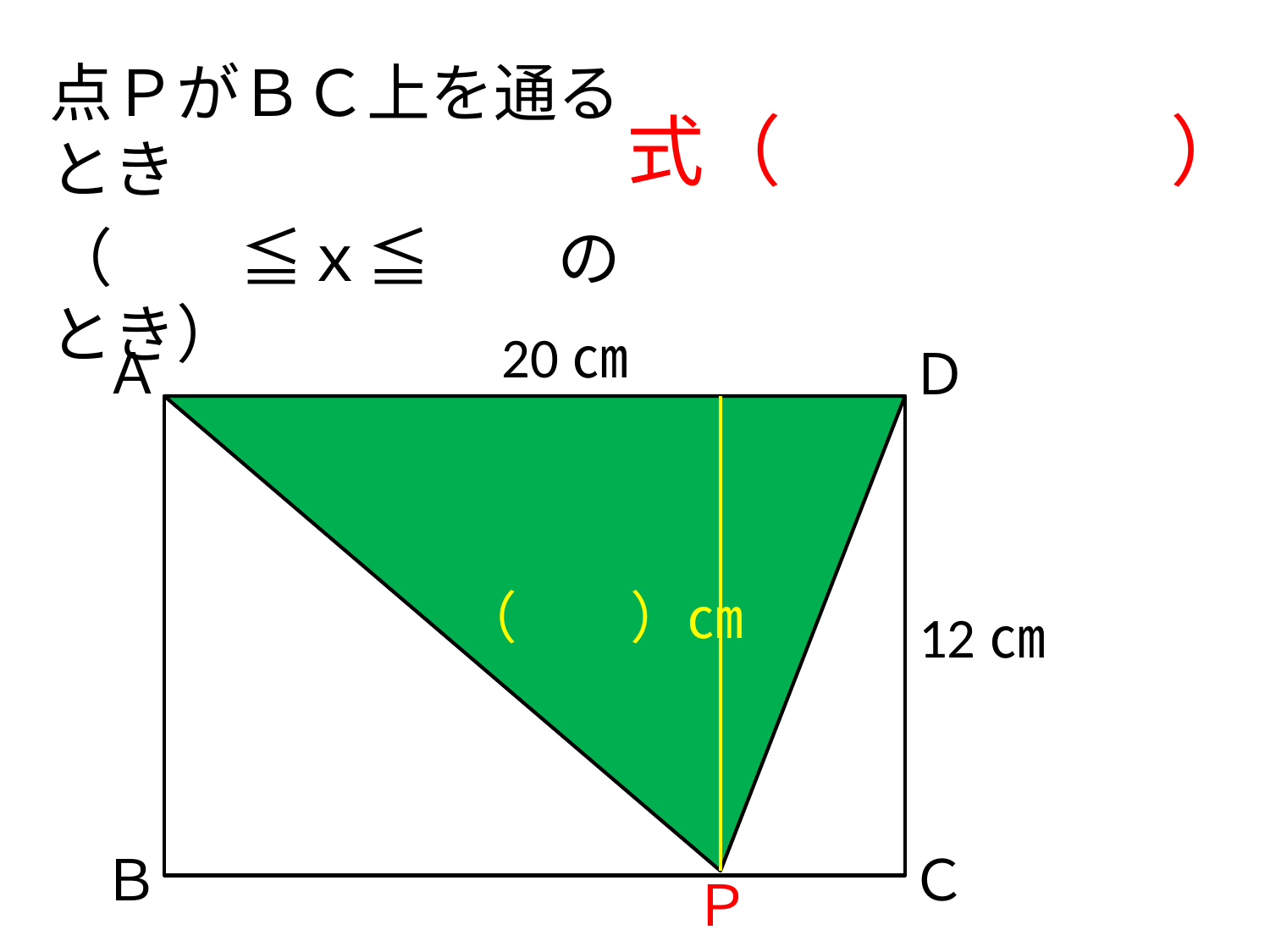

点ＰがＢＣ上を通るとき
（　　≦ｘ≦　　のとき）
式（　　　　　）
20㎝
Ａ
Ｄ

（　　）㎝
12㎝
Ｂ
Ｃ
Ｐ